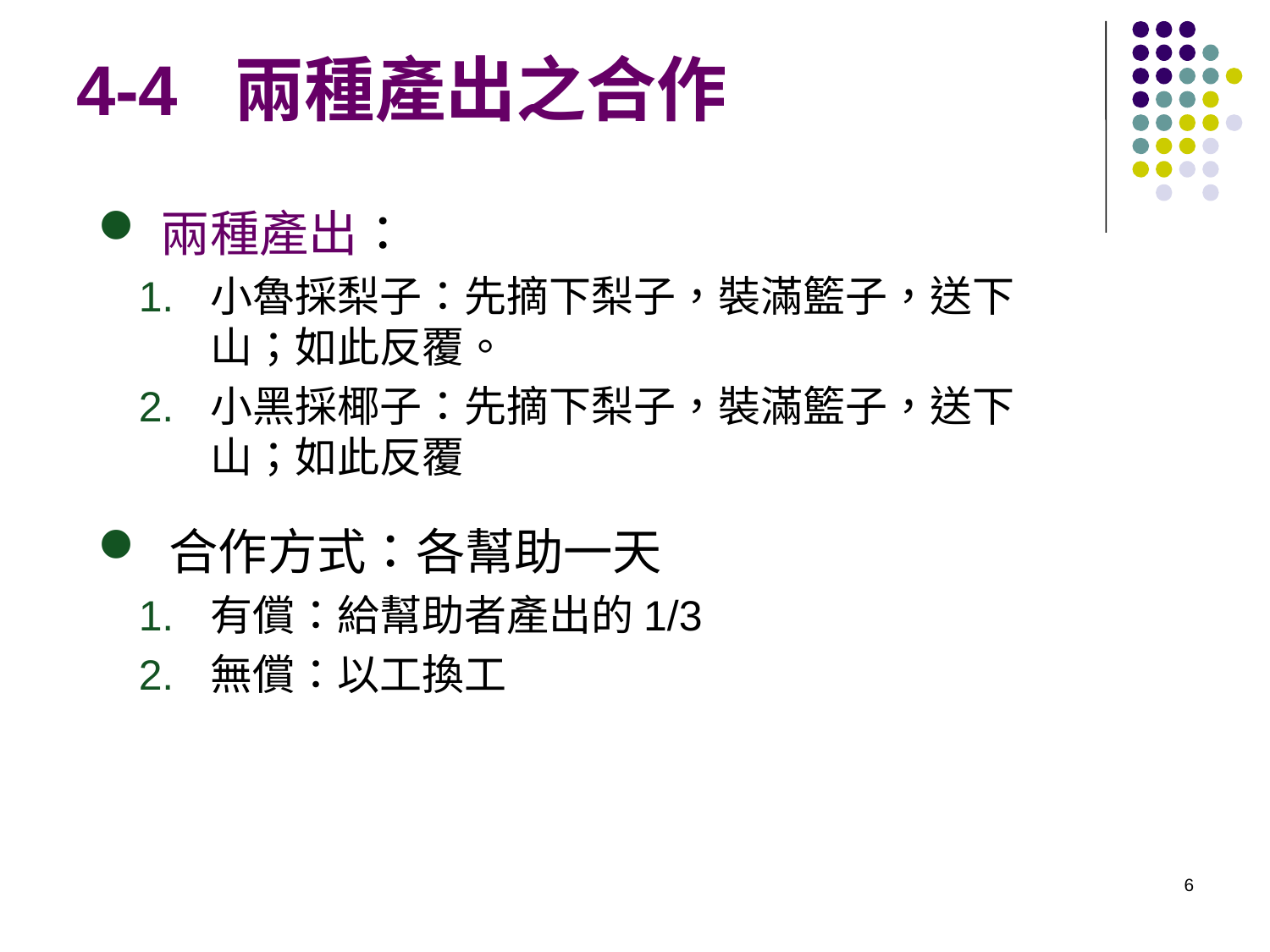

# 4-4  兩種產出之合作
兩種產出：
小魯採梨子：先摘下梨子，裝滿籃子，送下山；如此反覆。
小黑採椰子：先摘下梨子，裝滿籃子，送下山；如此反覆
合作方式：各幫助一天
有償：給幫助者產出的1/3
無償：以工換工
6